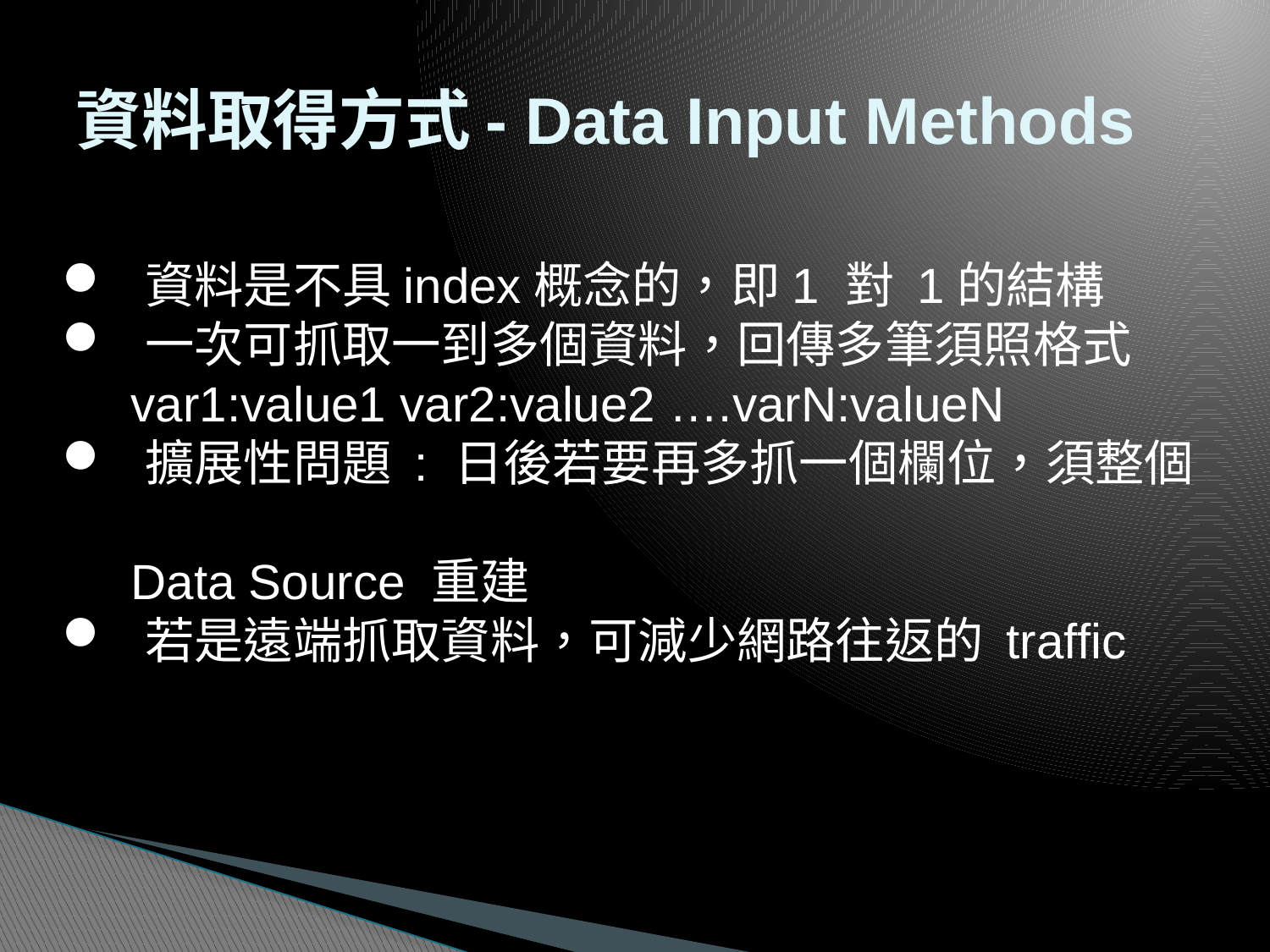

# 資料取得方式- Data Input Methods
  資料是不具index概念的，即1 對 1的結構
  一次可抓取一到多個資料，回傳多筆須照格式
     var1:value1 var2:value2 ….varN:valueN
  擴展性問題 : 日後若要再多抓一個欄位，須整個
     Data Source 重建
  若是遠端抓取資料，可減少網路往返的 traffic